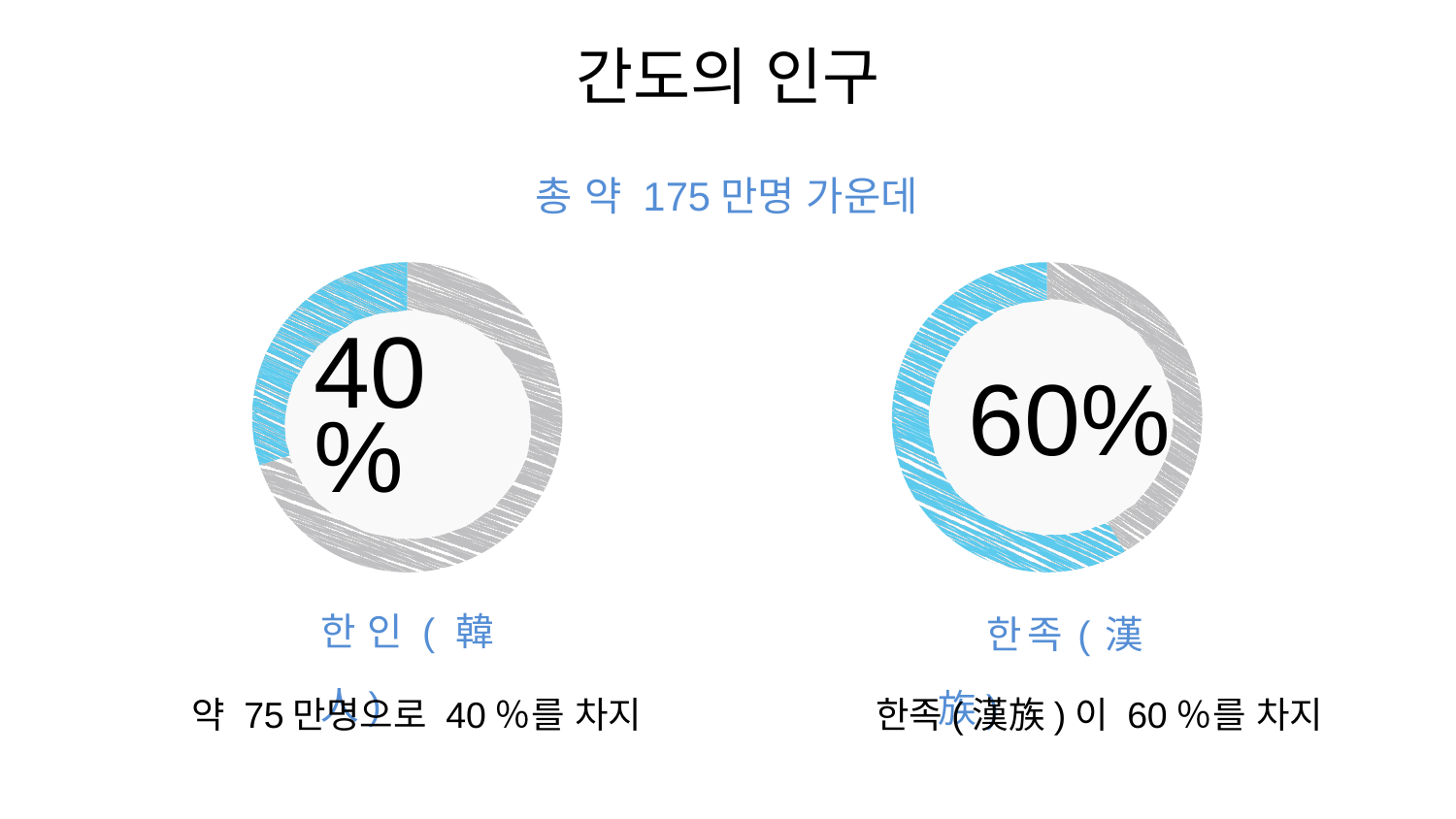

# 간도의 인구
총 약 175만명 가운데

### Chart:

| Category | Region 1 |
|---|---|
| 2007 | 70.0 |
| 2008 | 30.0 |

### Chart:

| Category | Region 1 |
|---|---|
| 2007 | 50.0 |
| 2008 | 70.0 |

40%
60%
한인(韓人)
  한족(漢族)

약 75만명으로 40％를 차지
한족(漢族)이 60％를 차지